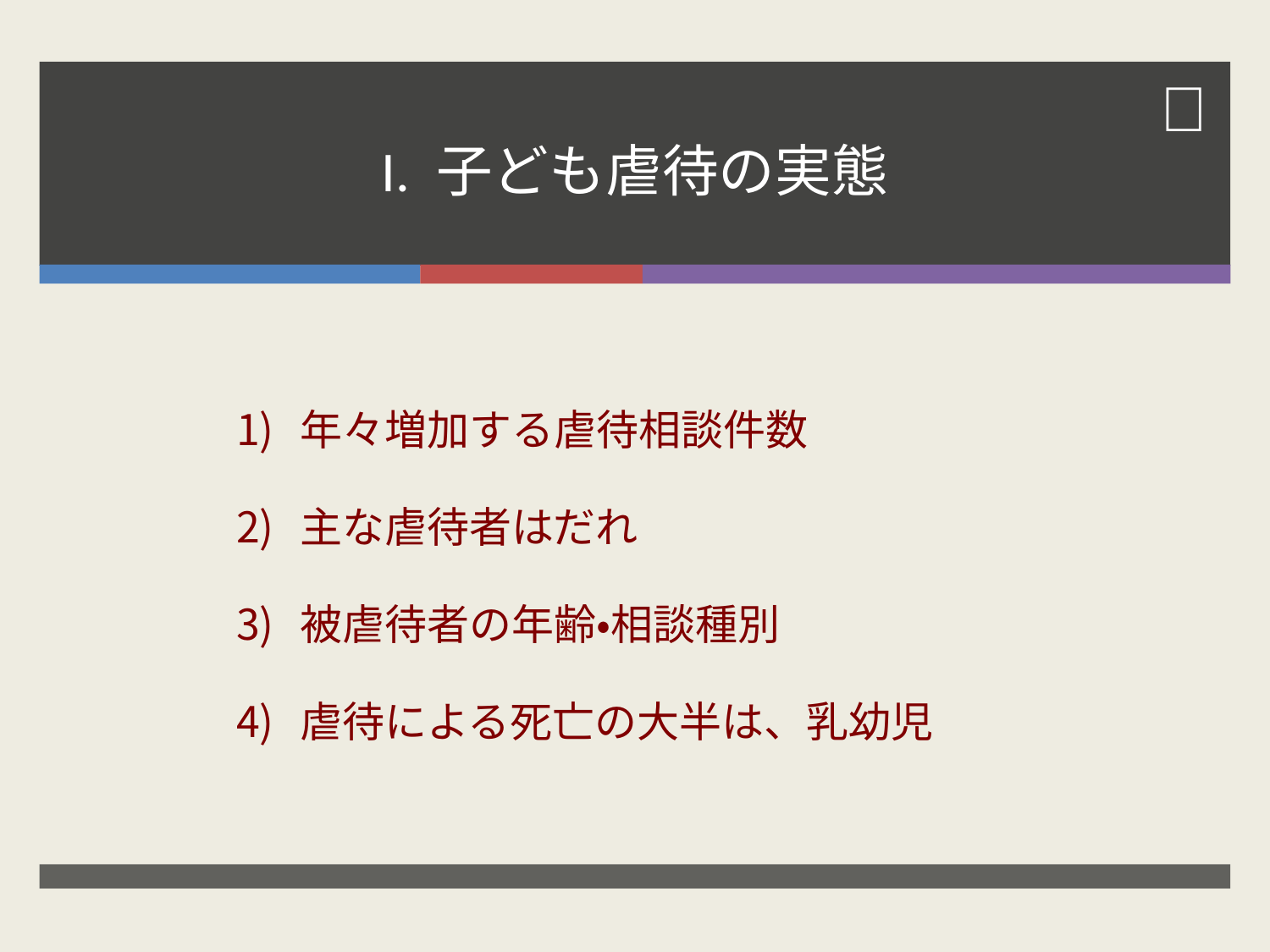

# I. 子ども虐待の実態
年々増加する虐待相談件数
主な虐待者はだれ
被虐待者の年齢・相談種別
虐待による死亡の大半は、乳幼児